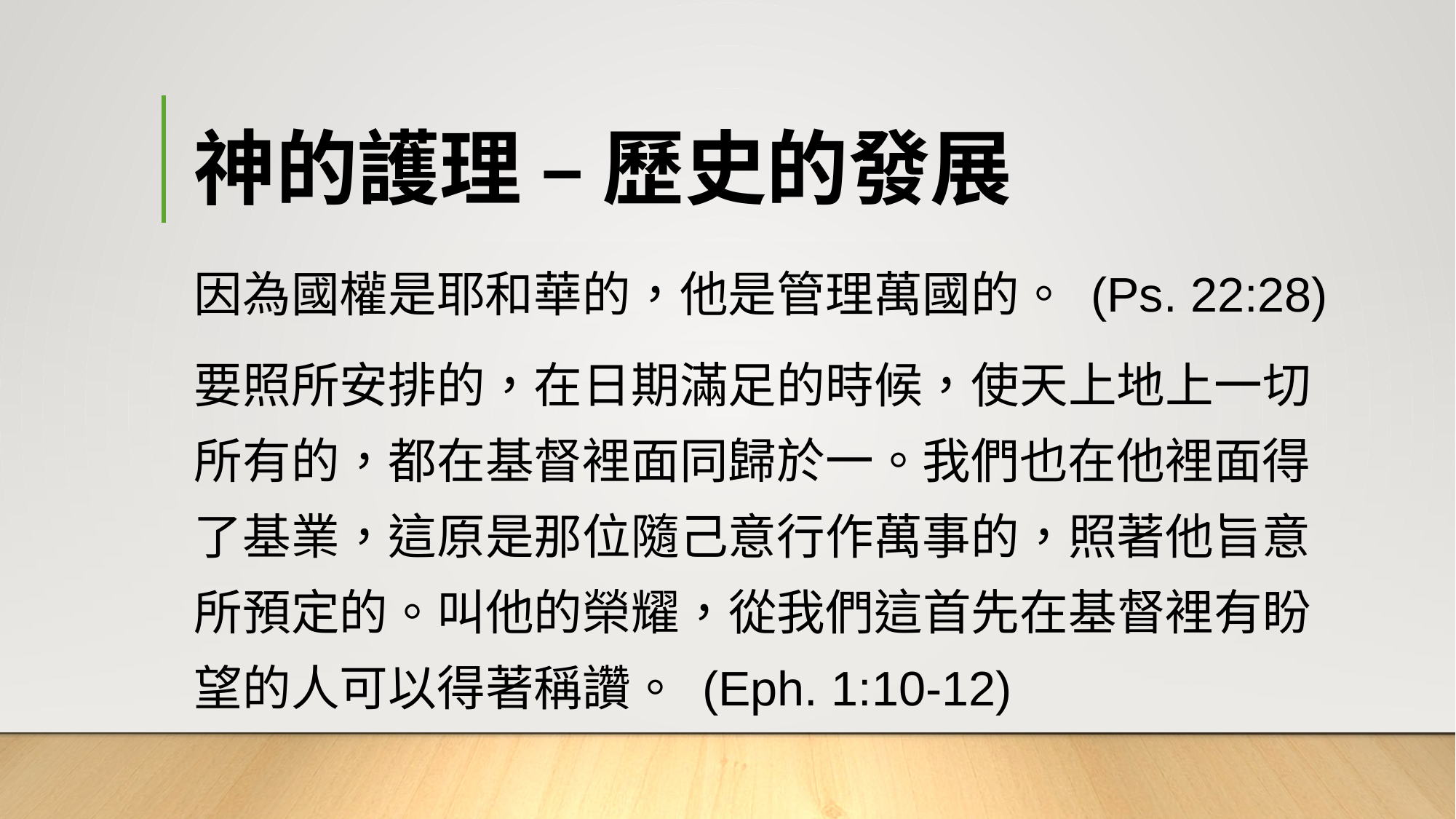

# 神的護理 – 歷史的發展
因為國權是耶和華的，他是管理萬國的。 (Ps. 22:28)
要照所安排的，在日期滿足的時候，使天上地上一切所有的，都在基督裡面同歸於一。我們也在他裡面得了基業，這原是那位隨己意行作萬事的，照著他旨意所預定的。叫他的榮耀，從我們這首先在基督裡有盼望的人可以得著稱讚。 (Eph. 1:10-12)